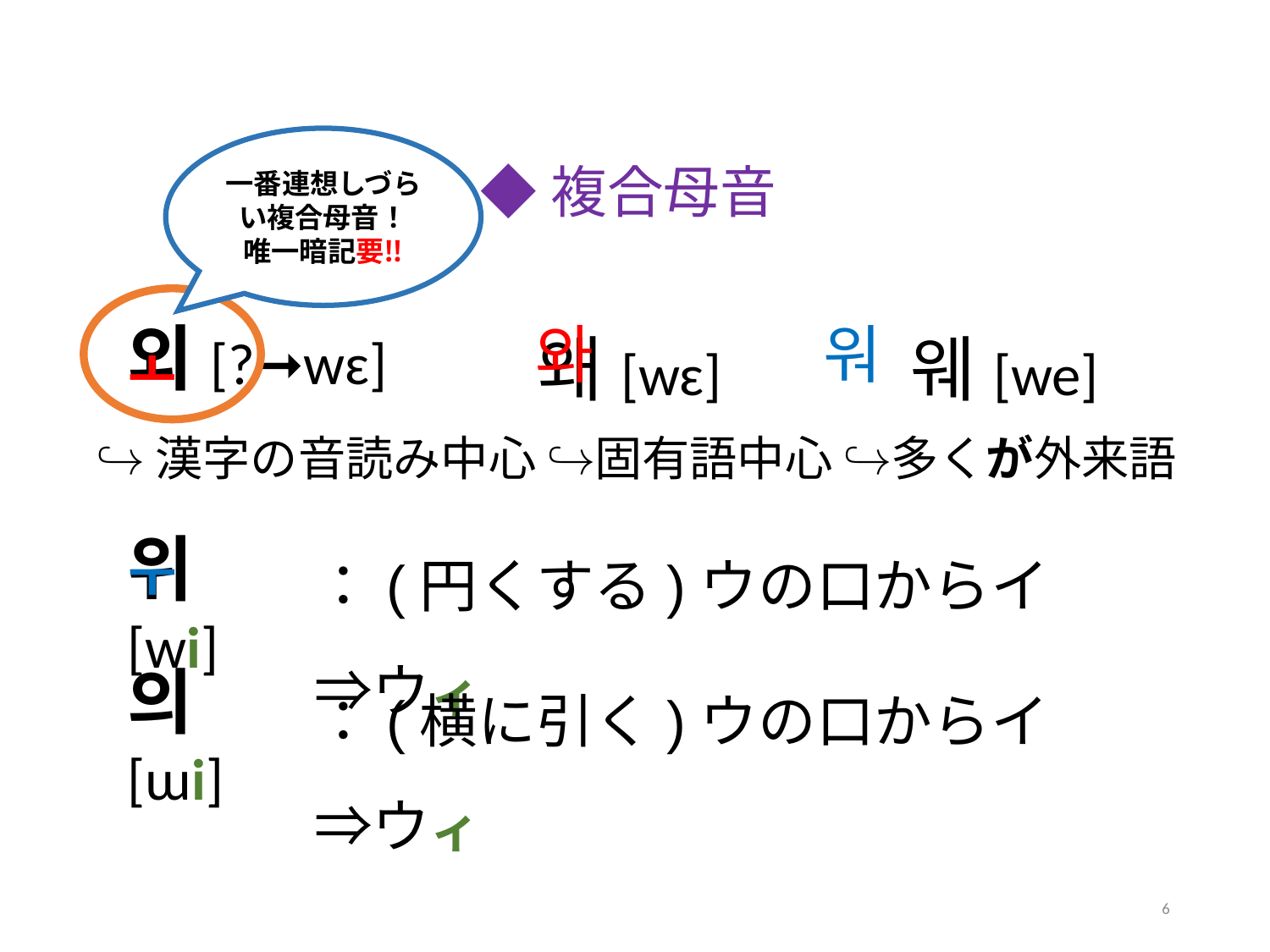

一番連想しづらい複合母音！
唯一暗記要‼
◆複合母音
왜[wɛ]　　　웨[we]
워
와

외[?➞wɛ]
ㅗ
위[wi]

ㅜ
↪漢字の音読み中心 ↪固有語中心 ↪多くが外来語
：(円くする)ウの口からイ⇒ウィ
：(横に引く)ウの口からイ⇒ウィ
의[ɯi]
6